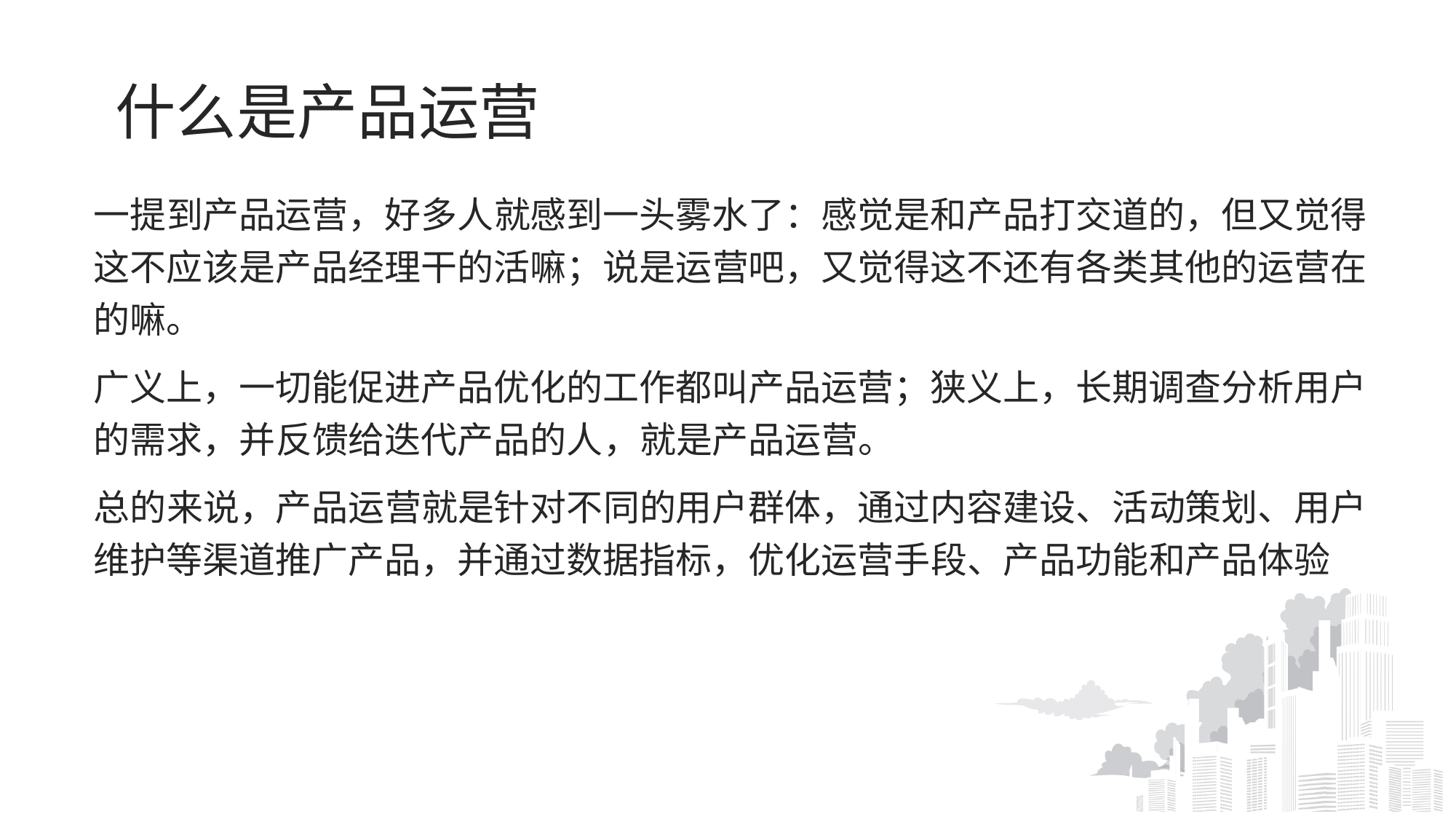

# 什么是产品运营
一提到产品运营，好多人就感到一头雾水了：感觉是和产品打交道的，但又觉得这不应该是产品经理干的活嘛；说是运营吧，又觉得这不还有各类其他的运营在的嘛。
广义上，一切能促进产品优化的工作都叫产品运营；狭义上，长期调查分析用户的需求，并反馈给迭代产品的人，就是产品运营。
总的来说，产品运营就是针对不同的用户群体，通过内容建设、活动策划、用户维护等渠道推广产品，并通过数据指标，优化运营手段、产品功能和产品体验